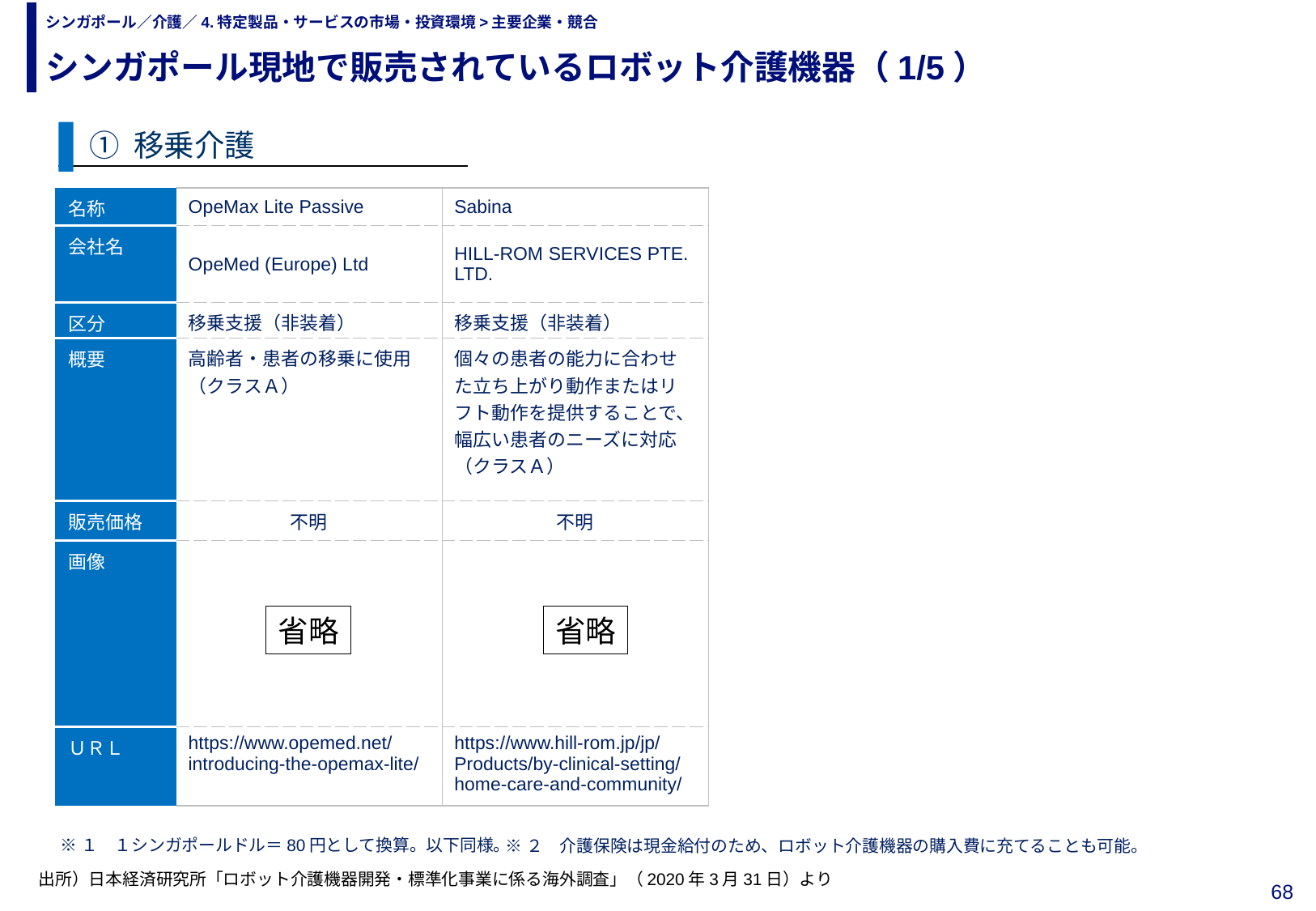

シンガポール現地で販売されているロボット介護機器（1/5）
# シンガポール／介護／4.特定製品・サービスの市場・投資環境>主要企業・競合
① 移乗介護

| 名称 | OpeMax Lite Passive | Sabina |
| --- | --- | --- |
| 会社名 | OpeMed (Europe) Ltd | HILL-ROM SERVICES PTE. LTD. |
| 区分 | 移乗支援（非装着） | 移乗支援（非装着） |
| 概要 | 高齢者・患者の移乗に使用 （クラスＡ） | 個々の患者の能力に合わせた立ち上がり動作またはリフト動作を提供することで、幅広い患者のニーズに対応 （クラスＡ） |
| 販売価格 | 不明 | 不明 |
| 画像 |  |  |
| ＵＲＬ | https://www.opemed.net/introducing-the-opemax-lite/ | https://www.hill-rom.jp/jp/Products/by-clinical-setting/home-care-and-community/ |
省略
省略
※１　１シンガポールドル＝80円として換算。以下同様。
※２　介護保険は現金給付のため、ロボット介護機器の購入費に充てることも可能。
出所）日本経済研究所「ロボット介護機器開発・標準化事業に係る海外調査」（2020年3月31日）より